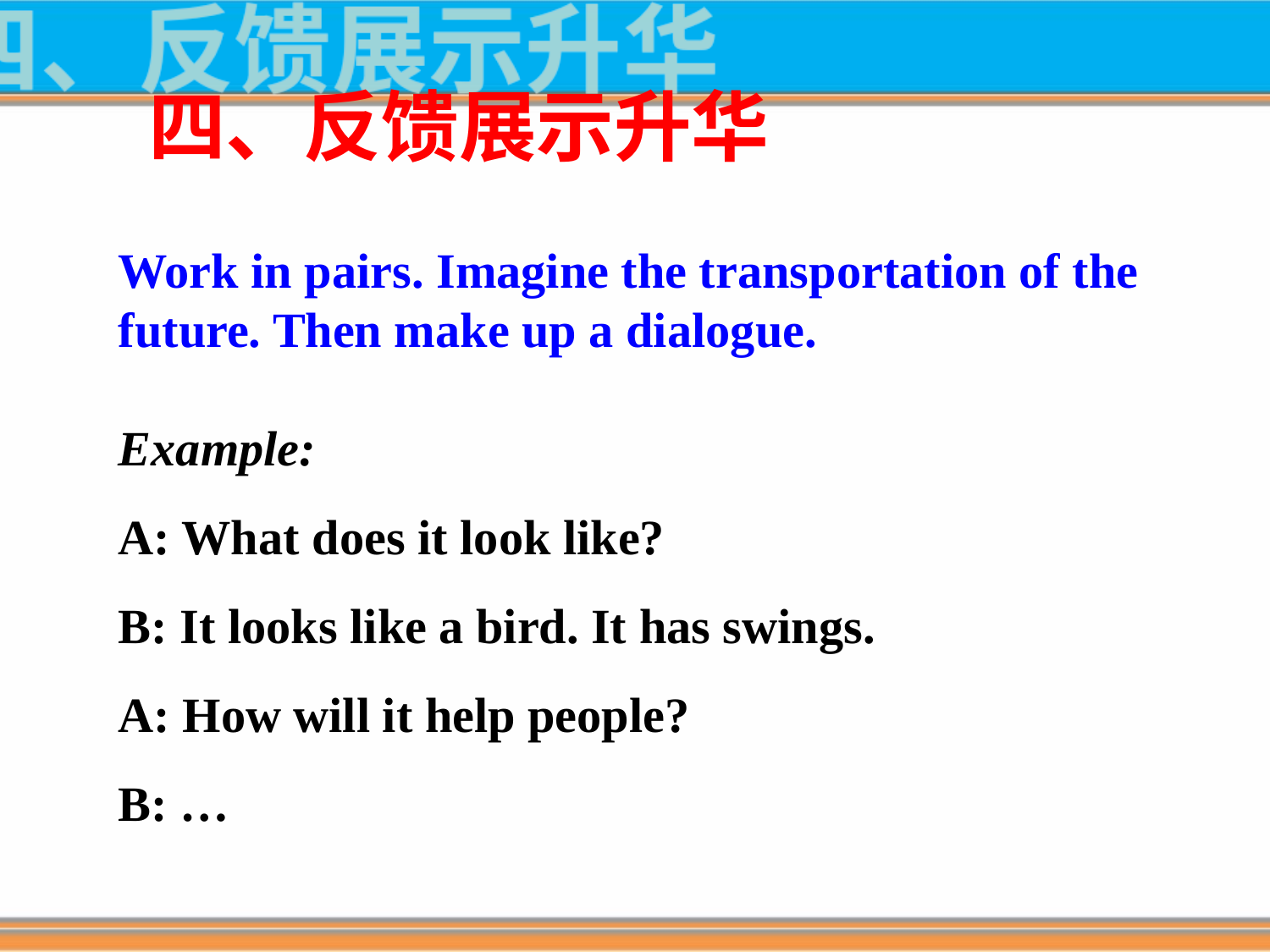

四、反馈展示升华
Work in pairs. Imagine the transportation of the future. Then make up a dialogue.
Example:
A: What does it look like?
B: It looks like a bird. It has swings.
A: How will it help people?
B: …